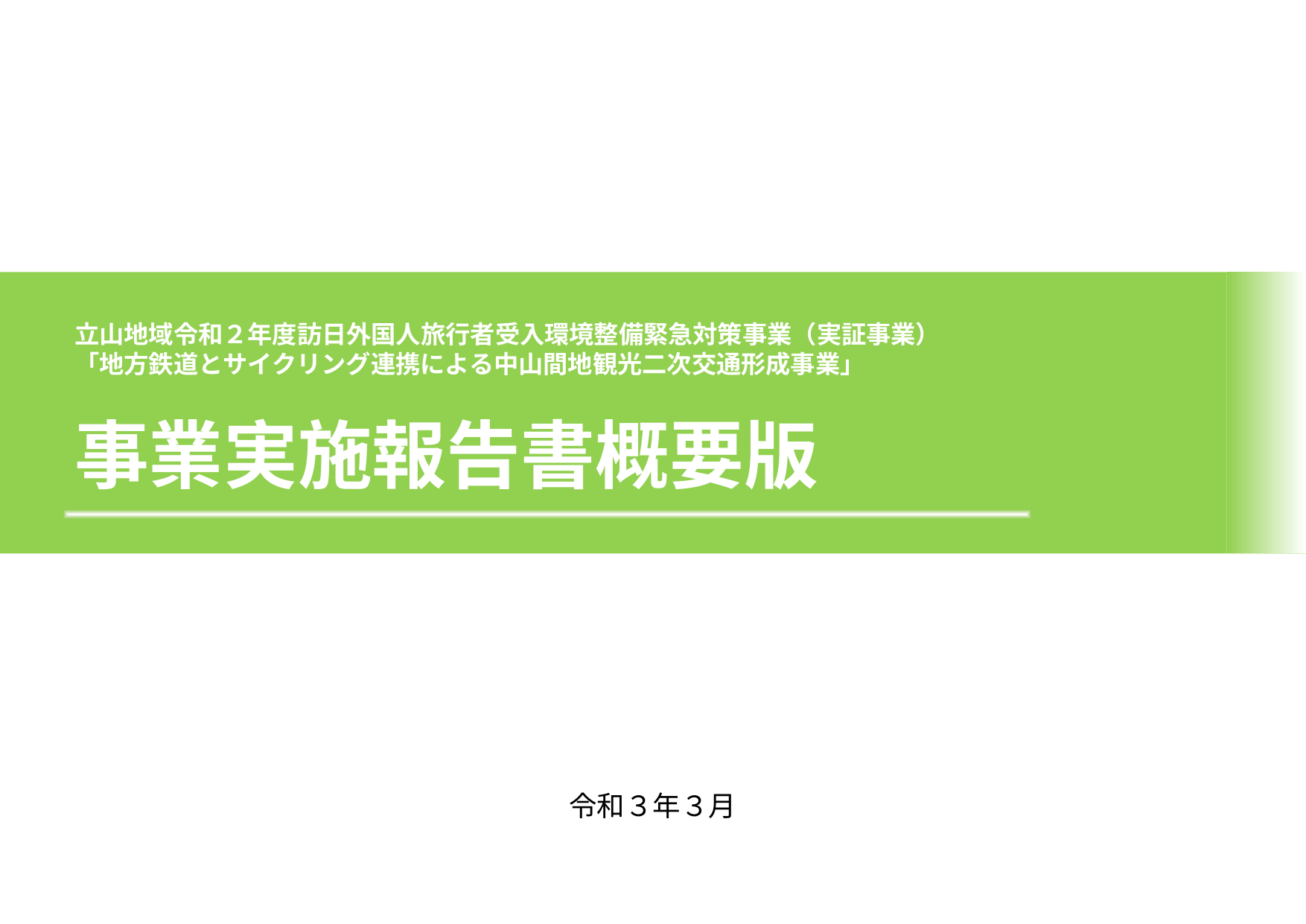

立山地域令和２年度訪日外国人旅行者受入環境整備緊急対策事業（実証事業）
「地方鉄道とサイクリング連携による中山間地観光二次交通形成事業」

事業実施報告書概要版

令和３年３月